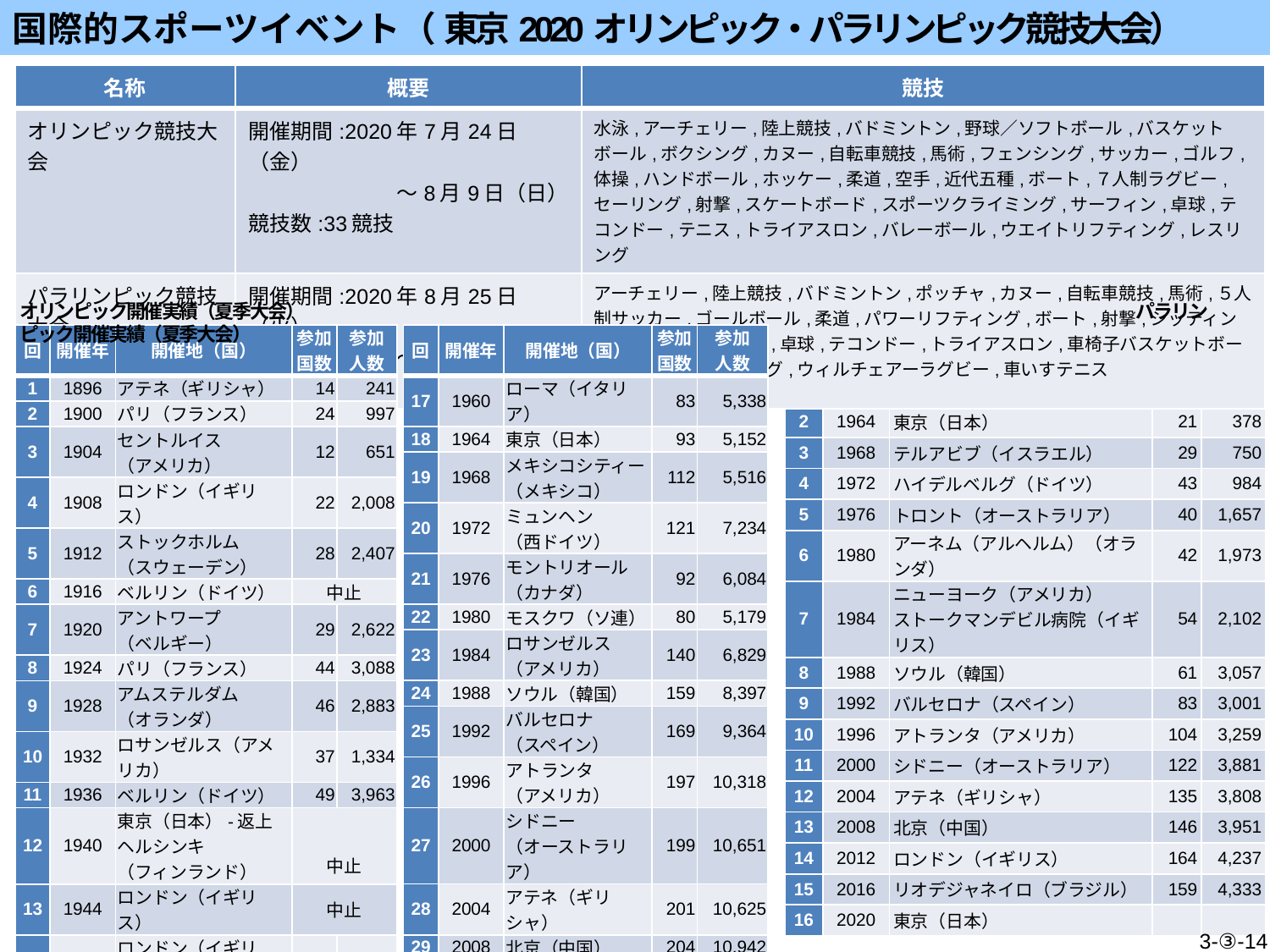

国際的スポーツイベント（ 東京2020オリンピック・パラリンピック競技大会）
| 名称 | 概要 | 競技 |
| --- | --- | --- |
| オリンピック競技大会 | 開催期間:2020年7月24日（金） ～8月9日（日） 競技数:33競技 | 水泳,アーチェリー,陸上競技,バドミントン,野球／ソフトボール,バスケットボール,ボクシング,カヌー,自転車競技,馬術,フェンシング,サッカー,ゴルフ,体操,ハンドボール,ホッケー,柔道,空手,近代五種,ボート,７人制ラグビー,セーリング,射撃,スケートボード,スポーツクライミング,サーフィン,卓球,テコンドー,テニス,トライアスロン,バレーボール,ウエイトリフティング,レスリング |
| パラリンピック競技大会 | 開催期間:2020年8月25日（火） ～9月6日（日） 競技数:22競技 | アーチェリー,陸上競技,バドミントン,ポッチャ,カヌー,自転車競技,馬術,５人制サッカー,ゴールボール,柔道,パワーリフティング,ボート,射撃,シッティングバレーボール,水泳,卓球,テコンドー,トライアスロン,車椅子バスケットボール,車いすフェンシング,ウィルチェアーラグビー,車いすテニス |
オリンピック開催実績（夏季大会）　　　　　　　　　　　　　　　　　　　　　　　　　　　　　　　　　　　　　　　　　　　　　　　パラリンピック開催実績（夏季大会）
| 回 | 開催年 | 開催地（国） | 参加 国数 | 参加 人数 |
| --- | --- | --- | --- | --- |
| 1 | 1960 | ローマ（イタリア） | 23 | 400 |
| 2 | 1964 | 東京（日本） | 21 | 378 |
| 3 | 1968 | テルアビブ（イスラエル） | 29 | 750 |
| 4 | 1972 | ハイデルベルグ（ドイツ） | 43 | 984 |
| 5 | 1976 | トロント（オーストラリア） | 40 | 1,657 |
| 6 | 1980 | アーネム（アルヘルム）（オランダ） | 42 | 1,973 |
| 7 | 1984 | ニューヨーク（アメリカ） ストークマンデビル病院（イギリス） | 54 | 2,102 |
| 8 | 1988 | ソウル（韓国） | 61 | 3,057 |
| 9 | 1992 | バルセロナ（スペイン） | 83 | 3,001 |
| 10 | 1996 | アトランタ（アメリカ） | 104 | 3,259 |
| 11 | 2000 | シドニー（オーストラリア） | 122 | 3,881 |
| 12 | 2004 | アテネ（ギリシャ） | 135 | 3,808 |
| 13 | 2008 | 北京（中国） | 146 | 3,951 |
| 14 | 2012 | ロンドン（イギリス） | 164 | 4,237 |
| 15 | 2016 | リオデジャネイロ（ブラジル） | 159 | 4,333 |
| 16 | 2020 | 東京（日本） |  |  |
| 回 | 開催年 | 開催地（国） | 参加 国数 | 参加 人数 |
| --- | --- | --- | --- | --- |
| 1 | 1896 | アテネ（ギリシャ） | 14 | 241 |
| 2 | 1900 | パリ（フランス） | 24 | 997 |
| 3 | 1904 | セントルイス （アメリカ） | 12 | 651 |
| 4 | 1908 | ロンドン（イギリス） | 22 | 2,008 |
| 5 | 1912 | ストックホルム （スウェーデン） | 28 | 2,407 |
| 6 | 1916 | ベルリン（ドイツ） | 中止 |  |
| 7 | 1920 | アントワープ （ベルギー） | 29 | 2,622 |
| 8 | 1924 | パリ（フランス） | 44 | 3,088 |
| 9 | 1928 | アムステルダム （オランダ） | 46 | 2,883 |
| 10 | 1932 | ロサンゼルス（アメリカ） | 37 | 1,334 |
| 11 | 1936 | ベルリン（ドイツ） | 49 | 3,963 |
| 12 | 1940 | 東京（日本）-返上 ヘルシンキ （フィンランド） | 中止 |  |
| 13 | 1944 | ロンドン（イギリス） | 中止 |  |
| 14 | 1948 | ロンドン（イギリス） | 59 | 4,104 |
| 15 | 1952 | ヘルシンキ （フィンランド） | 69 | 4,955 |
| 16 | 1956 | メルボルン （オーストラリア） ストックホルム （スウェーデン） | 67 29 | 3,155 159 |
| 回 | 開催年 | 開催地（国） | 参加 国数 | 参加 人数 |
| --- | --- | --- | --- | --- |
| 17 | 1960 | ローマ（イタリア） | 83 | 5,338 |
| 18 | 1964 | 東京（日本） | 93 | 5,152 |
| 19 | 1968 | メキシコシティー （メキシコ） | 112 | 5,516 |
| 20 | 1972 | ミュンヘン （西ドイツ） | 121 | 7,234 |
| 21 | 1976 | モントリオール （カナダ） | 92 | 6,084 |
| 22 | 1980 | モスクワ（ソ連） | 80 | 5,179 |
| 23 | 1984 | ロサンゼルス （アメリカ） | 140 | 6,829 |
| 24 | 1988 | ソウル（韓国） | 159 | 8,397 |
| 25 | 1992 | バルセロナ （スペイン） | 169 | 9,364 |
| 26 | 1996 | アトランタ （アメリカ） | 197 | 10,318 |
| 27 | 2000 | シドニー （オーストラリア） | 199 | 10,651 |
| 28 | 2004 | アテネ（ギリシャ） | 201 | 10,625 |
| 29 | 2008 | 北京（中国） | 204 | 10,942 |
| 30 | 2012 | ロンドン（イギリス） | 204 | 10,568 |
| 31 | 2016 | リオデジャネイロ （ブラジル） |  |  |
| 32 | 2020 | 東京（日本） |  |  |
3-③-14